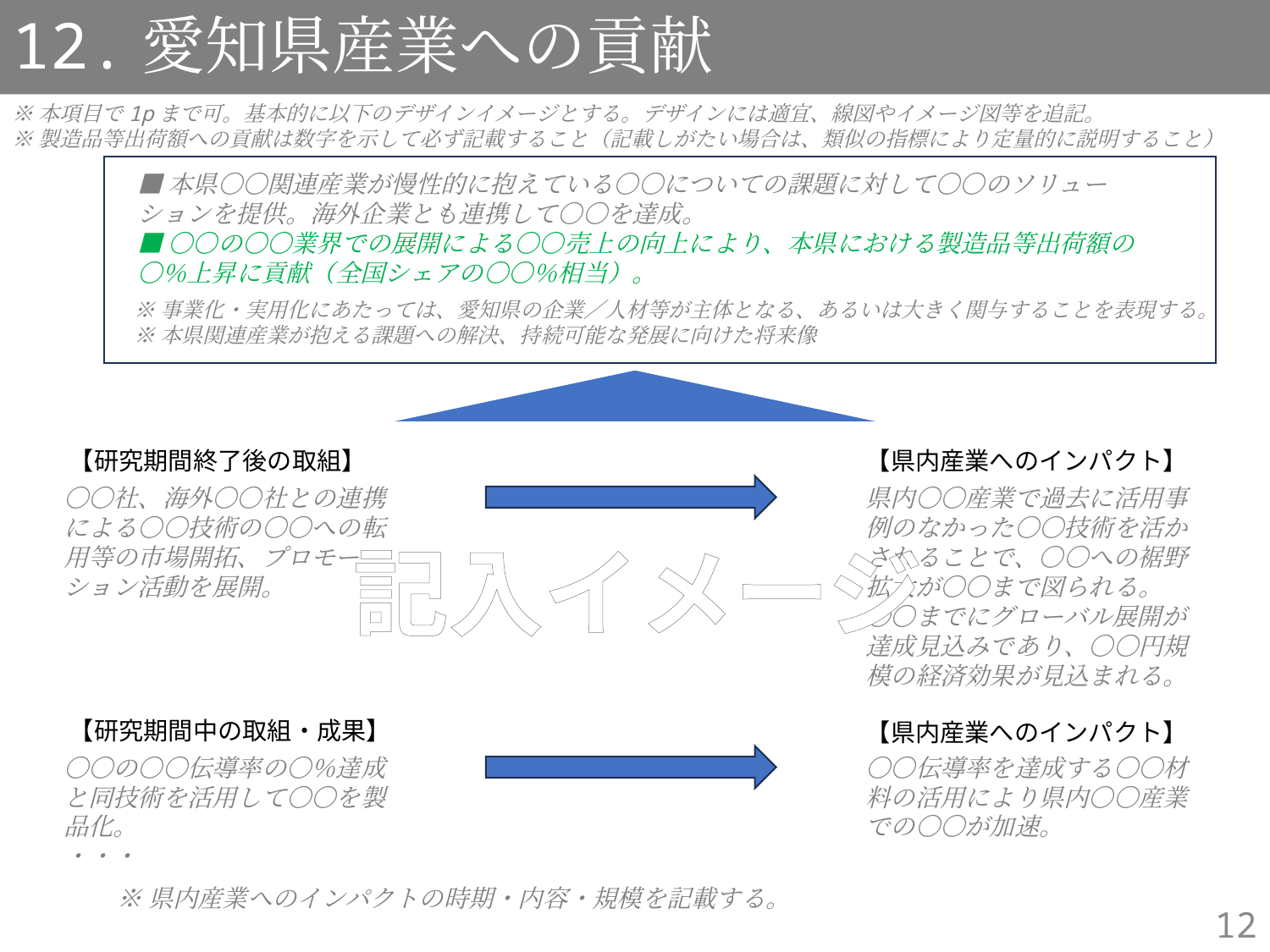

12.愛知県産業への貢献
※本項目で1pまで可。基本的に以下のデザインイメージとする。デザインには適宜、線図やイメージ図等を追記。
※製造品等出荷額への貢献は数字を示して必ず記載すること（記載しがたい場合は、類似の指標により定量的に説明すること）

■本県〇〇関連産業が慢性的に抱えている〇〇についての課題に対して〇〇のソリューションを提供。海外企業とも連携して〇〇を達成。
■〇〇の〇〇業界での展開による〇〇売上の向上により、本県における製造品等出荷額の〇％上昇に貢献（全国シェアの〇〇％相当）。
※事業化・実用化にあたっては、愛知県の企業／人材等が主体となる、あるいは大きく関与することを表現する。
※本県関連産業が抱える課題への解決、持続可能な発展に向けた将来像

【研究期間終了後の取組】
【県内産業へのインパクト】

〇〇社、海外〇〇社との連携による〇〇技術の〇〇への転用等の市場開拓、プロモーション活動を展開。

県内〇〇産業で過去に活用事例のなかった〇〇技術を活かされることで、〇〇への裾野拡大が〇〇まで図られる。
〇〇までにグローバル展開が達成見込みであり、〇〇円規模の経済効果が見込まれる。
記入イメージ
【研究期間中の取組・成果】
【県内産業へのインパクト】
〇〇の〇〇伝導率の〇％達成と同技術を活用して〇〇を製品化。
・・・

〇〇伝導率を達成する〇〇材料の活用により県内〇〇産業での〇〇が加速。
※県内産業へのインパクトの時期・内容・規模を記載する。
12